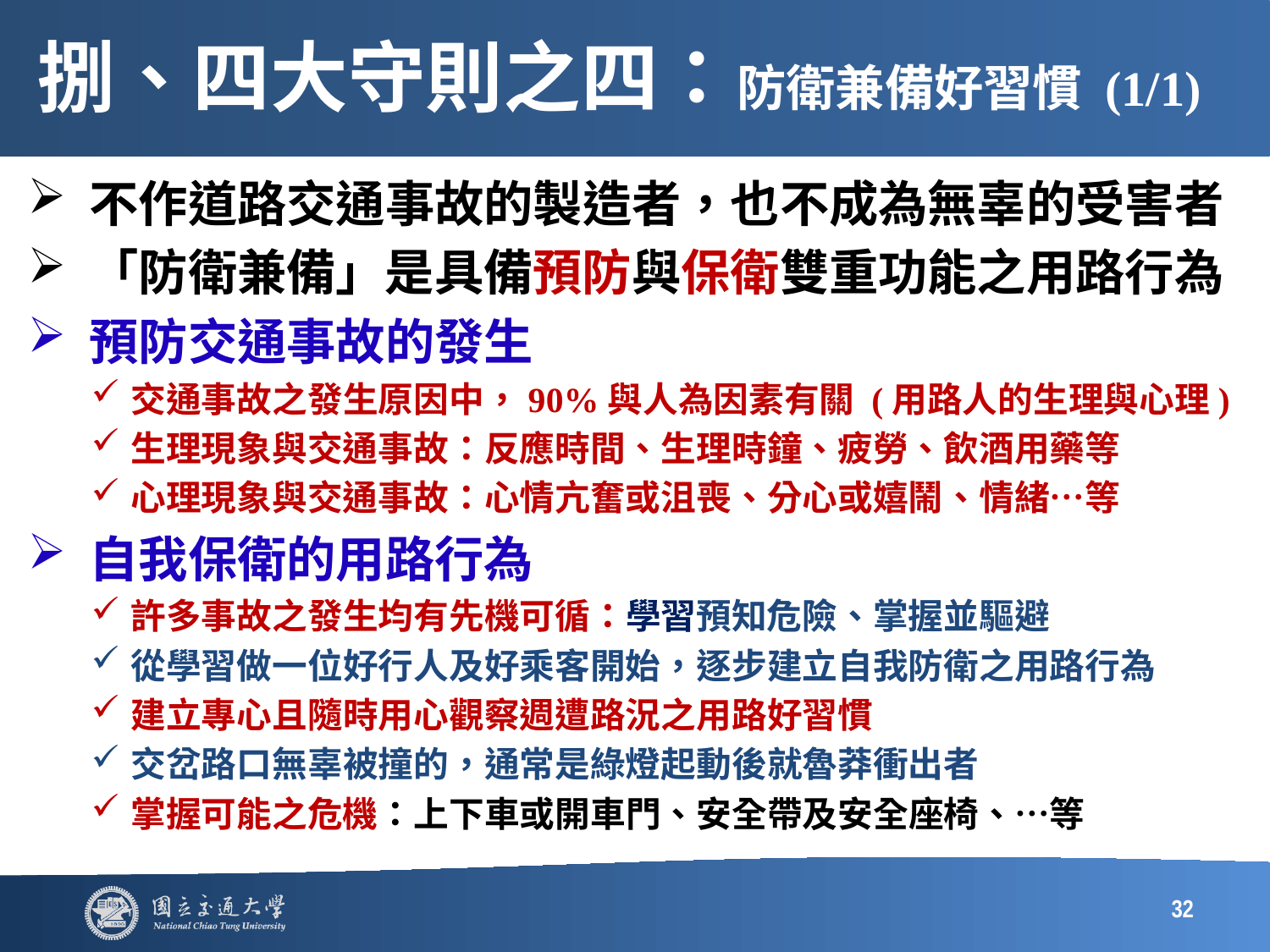

# 捌、四大守則之四：防衛兼備好習慣 (1/1)
不作道路交通事故的製造者，也不成為無辜的受害者
「防衛兼備」是具備預防與保衛雙重功能之用路行為
預防交通事故的發生
交通事故之發生原因中，90%與人為因素有關 (用路人的生理與心理)
生理現象與交通事故：反應時間、生理時鐘、疲勞、飲酒用藥等
心理現象與交通事故：心情亢奮或沮喪、分心或嬉鬧、情緒…等
自我保衛的用路行為
許多事故之發生均有先機可循：學習預知危險、掌握並驅避
從學習做一位好行人及好乘客開始，逐步建立自我防衛之用路行為
建立專心且隨時用心觀察週遭路況之用路好習慣
交岔路口無辜被撞的，通常是綠燈起動後就魯莽衝出者
掌握可能之危機：上下車或開車門、安全帶及安全座椅、…等
32